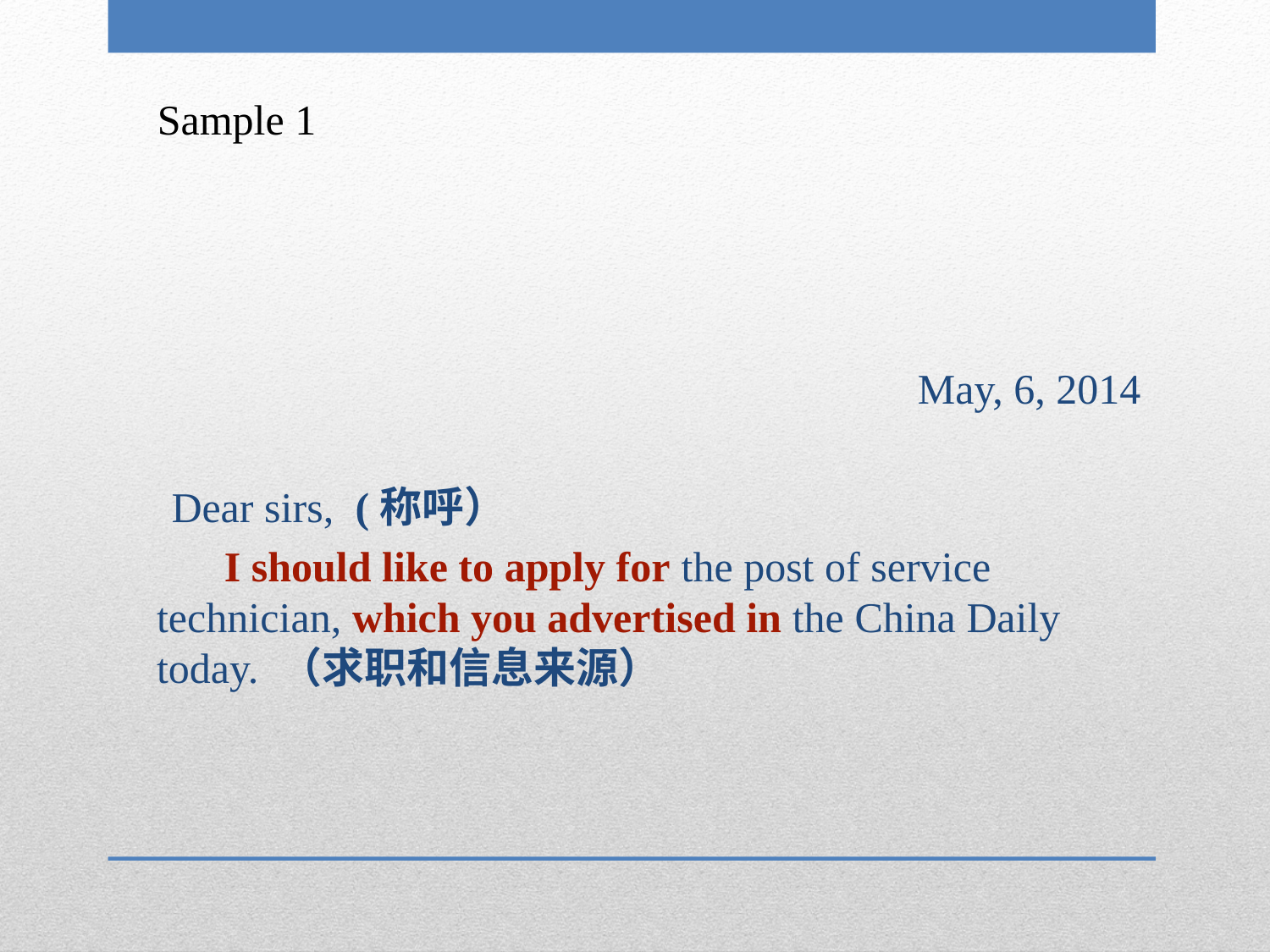

Sample 1
    May, 6, 2014

     Dear sirs,  (称呼）
          I should like to apply for the post of service technician, which you advertised in the China Daily today. （求职和信息来源）